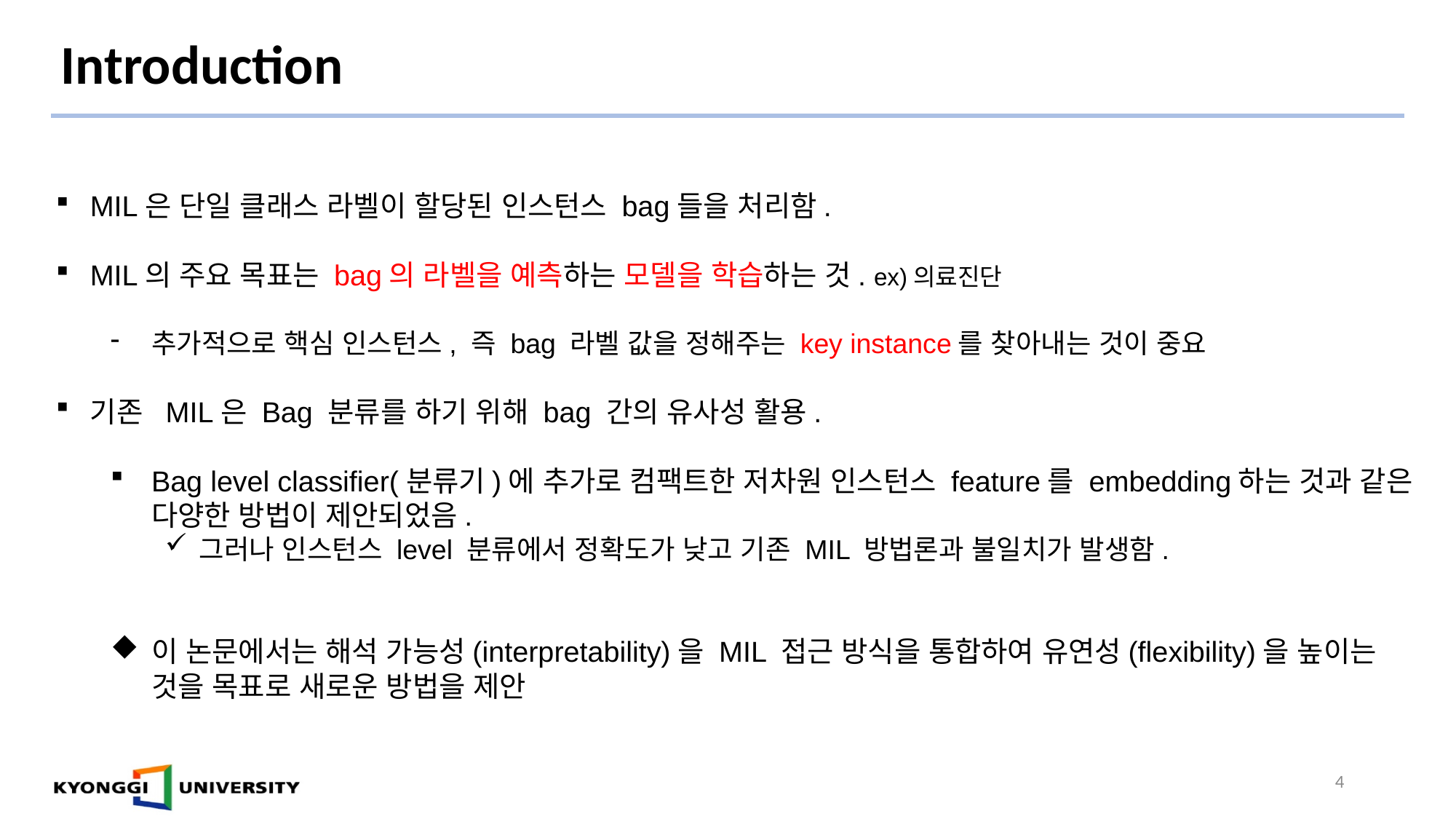

# Introduction

MIL은 단일 클래스 라벨이 할당된 인스턴스 bag들을 처리함.

MIL의 주요 목표는 bag의 라벨을 예측하는 모델을 학습하는 것. ex)의료진단

추가적으로 핵심 인스턴스, 즉 bag 라벨 값을 정해주는 key instance를 찾아내는 것이 중요

기존  MIL은 Bag 분류를 하기 위해 bag 간의 유사성 활용.

Bag level classifier(분류기)에 추가로 컴팩트한 저차원 인스턴스 feature를 embedding하는 것과 같은 다양한 방법이 제안되었음.
그러나 인스턴스 level 분류에서 정확도가 낮고 기존 MIL 방법론과 불일치가 발생함.

이 논문에서는 해석 가능성(interpretability)을 MIL 접근 방식을 통합하여 유연성(flexibility)을 높이는 것을 목표로 새로운 방법을 제안
4